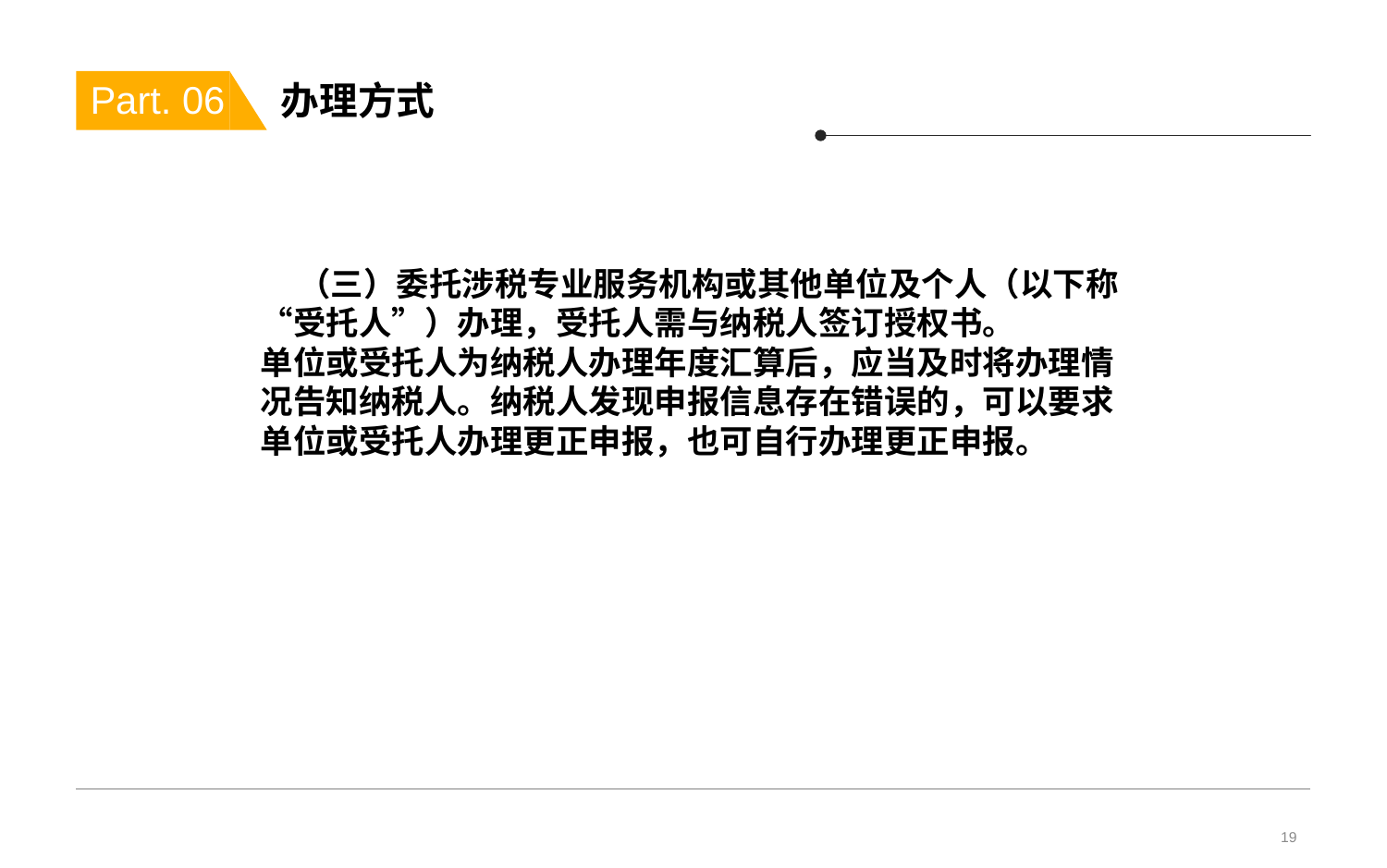

# 办理方式
Part. 06

    （三）委托涉税专业服务机构或其他单位及个人（以下称“受托人”）办理，受托人需与纳税人签订授权书。
单位或受托人为纳税人办理年度汇算后，应当及时将办理情况告知纳税人。纳税人发现申报信息存在错误的，可以要求单位或受托人办理更正申报，也可自行办理更正申报。
19